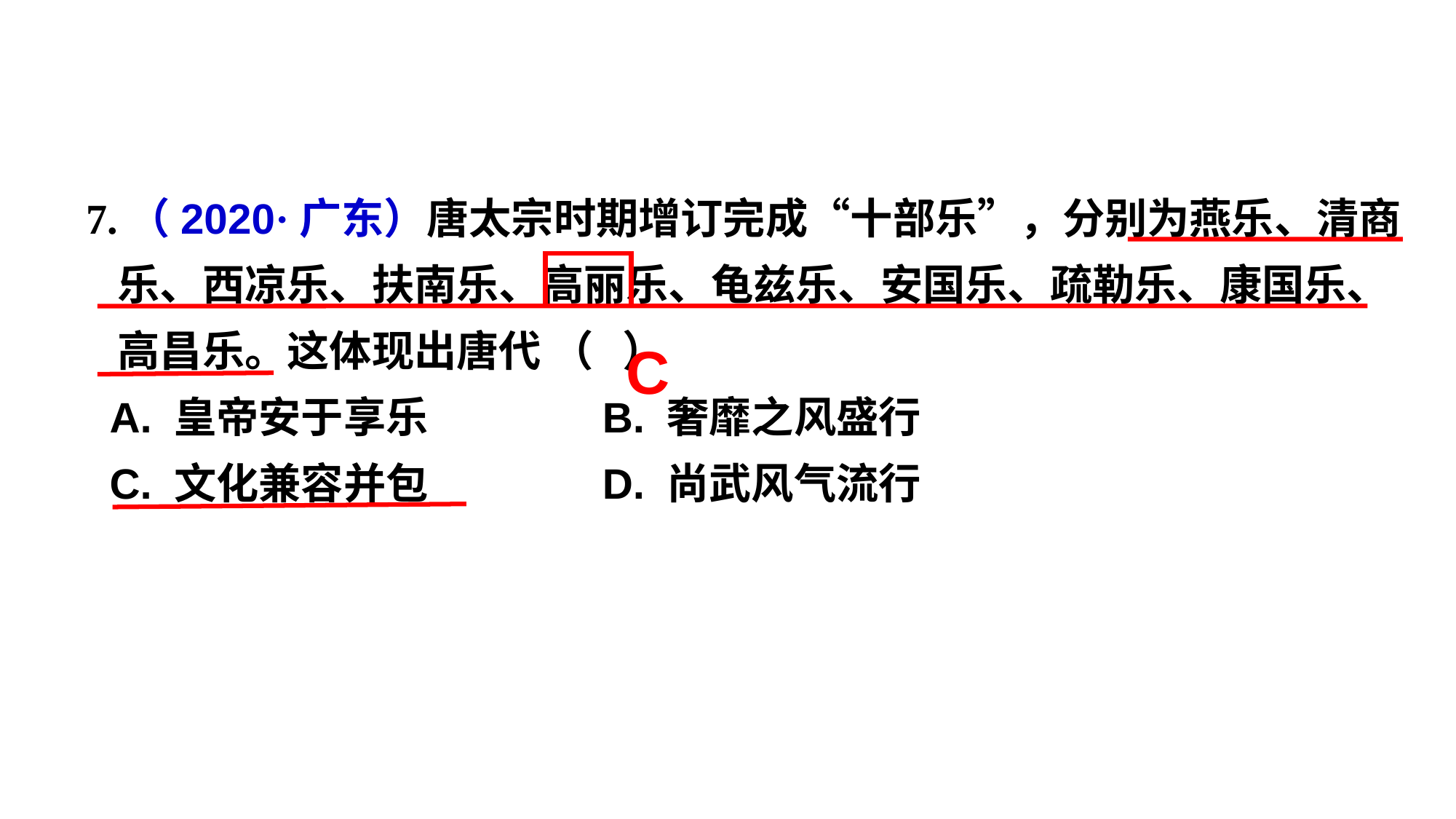

7.（2020·广东）唐太宗时期增订完成“十部乐”，分别为燕乐、清商乐、西凉乐、扶南乐、高丽乐、龟兹乐、安国乐、疏勒乐、康国乐、高昌乐。这体现出唐代 （   ）
  A. 皇帝安于享乐                 B. 奢靡之风盛行
  C. 文化兼容并包                 D. 尚武风气流行

C